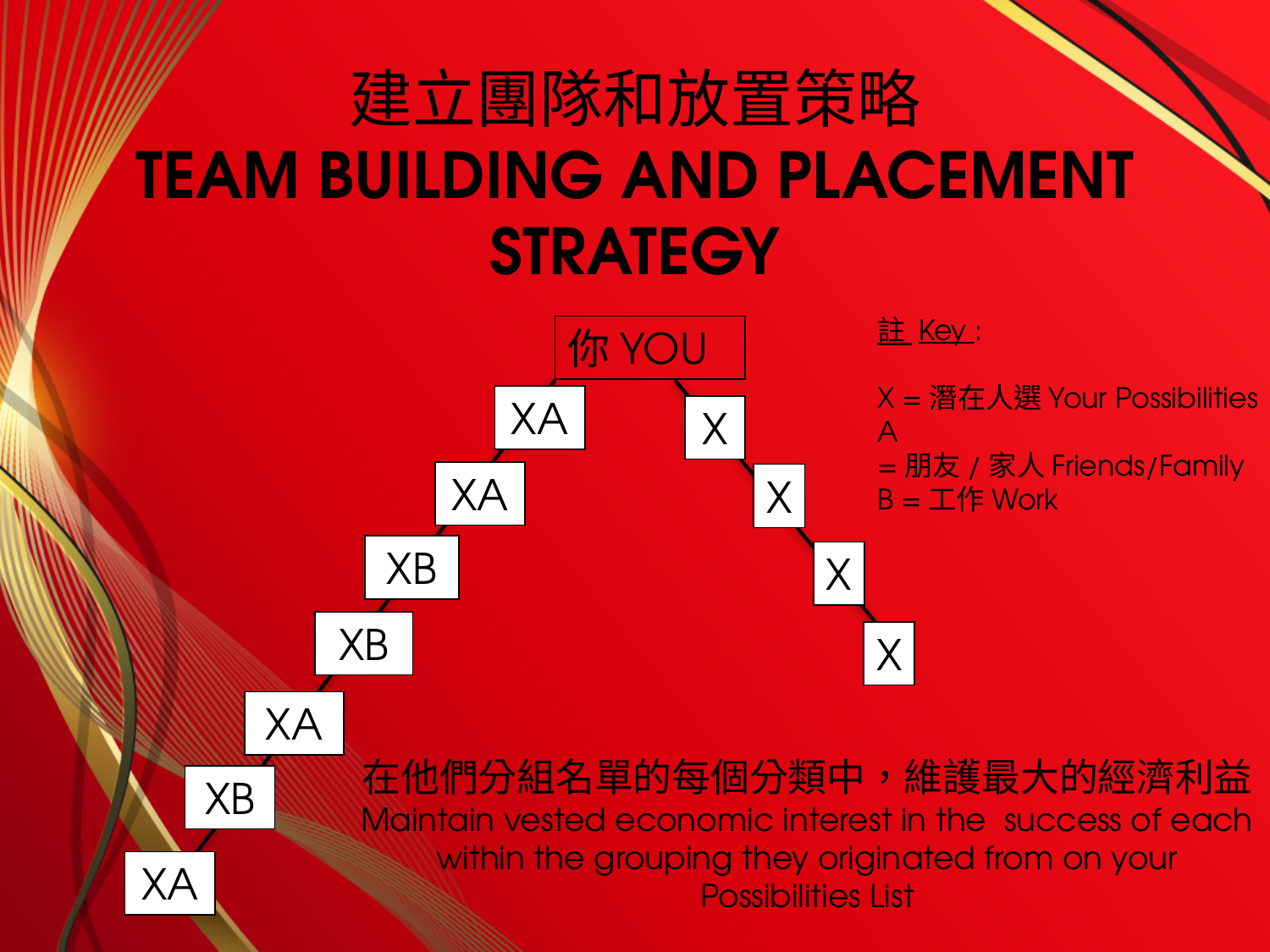

# 建立團隊和放置策略 Team building and placement strategy
註 Key :

X =潛在人選Your Possibilities
A =朋友/家人Friends/Family
B =工作Work

你YOU
XA
X
XA
X
XB
X
XB
X
XA
在他們分組名單的每個分類中，維護最大的經濟利益
Maintain vested economic interest in the  success of each within the grouping they originated from on your Possibilities List
XB
XA